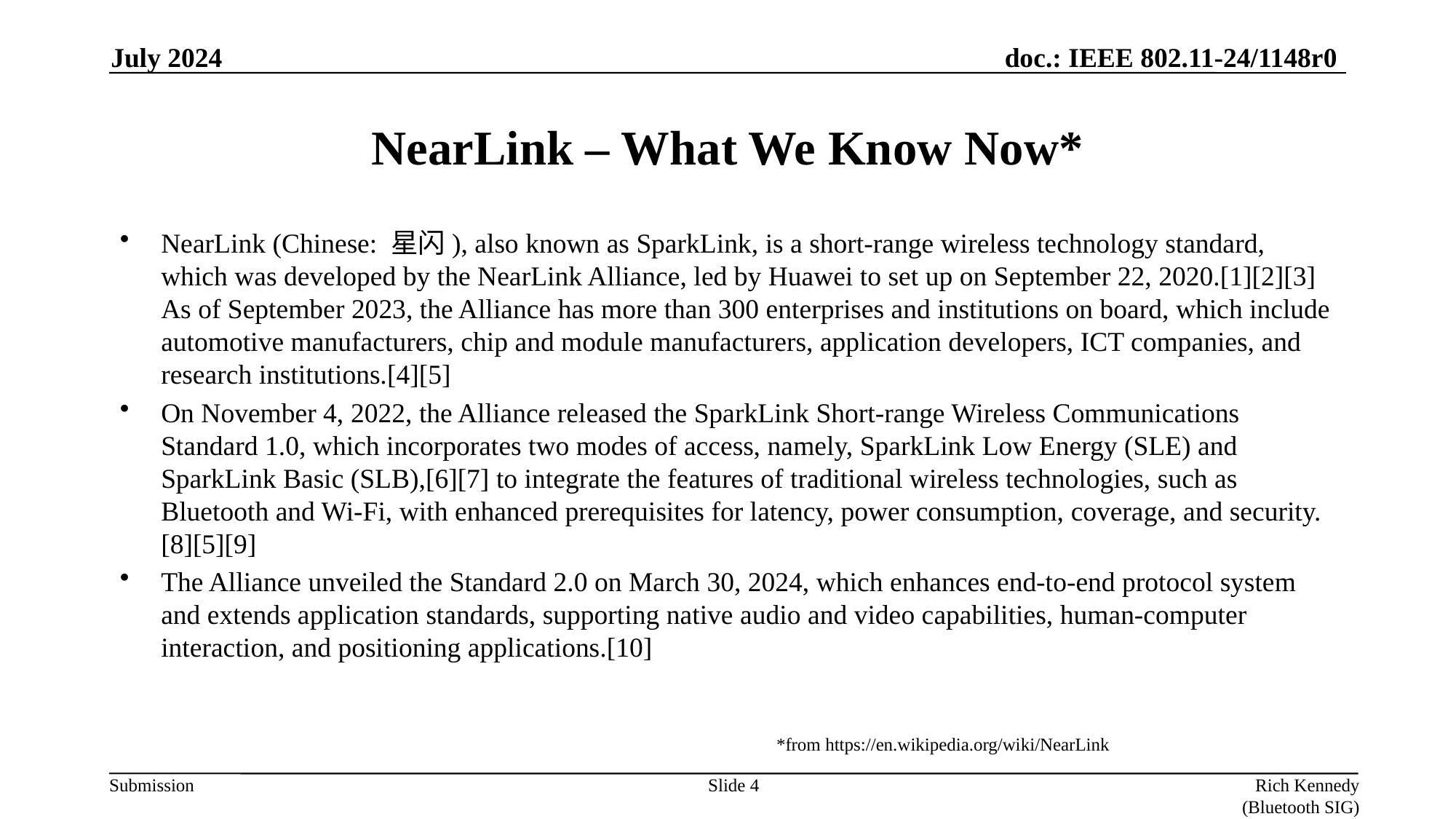

July 2024
# NearLink – What We Know Now*
NearLink (Chinese: 星闪), also known as SparkLink, is a short-range wireless technology standard, which was developed by the NearLink Alliance, led by Huawei to set up on September 22, 2020.[1][2][3] As of September 2023, the Alliance has more than 300 enterprises and institutions on board, which include automotive manufacturers, chip and module manufacturers, application developers, ICT companies, and research institutions.[4][5]
On November 4, 2022, the Alliance released the SparkLink Short-range Wireless Communications Standard 1.0, which incorporates two modes of access, namely, SparkLink Low Energy (SLE) and SparkLink Basic (SLB),[6][7] to integrate the features of traditional wireless technologies, such as Bluetooth and Wi-Fi, with enhanced prerequisites for latency, power consumption, coverage, and security.[8][5][9]
The Alliance unveiled the Standard 2.0 on March 30, 2024, which enhances end-to-end protocol system and extends application standards, supporting native audio and video capabilities, human-computer interaction, and positioning applications.[10]
*from https://en.wikipedia.org/wiki/NearLink
Slide 4
Rich Kennedy (Bluetooth SIG)